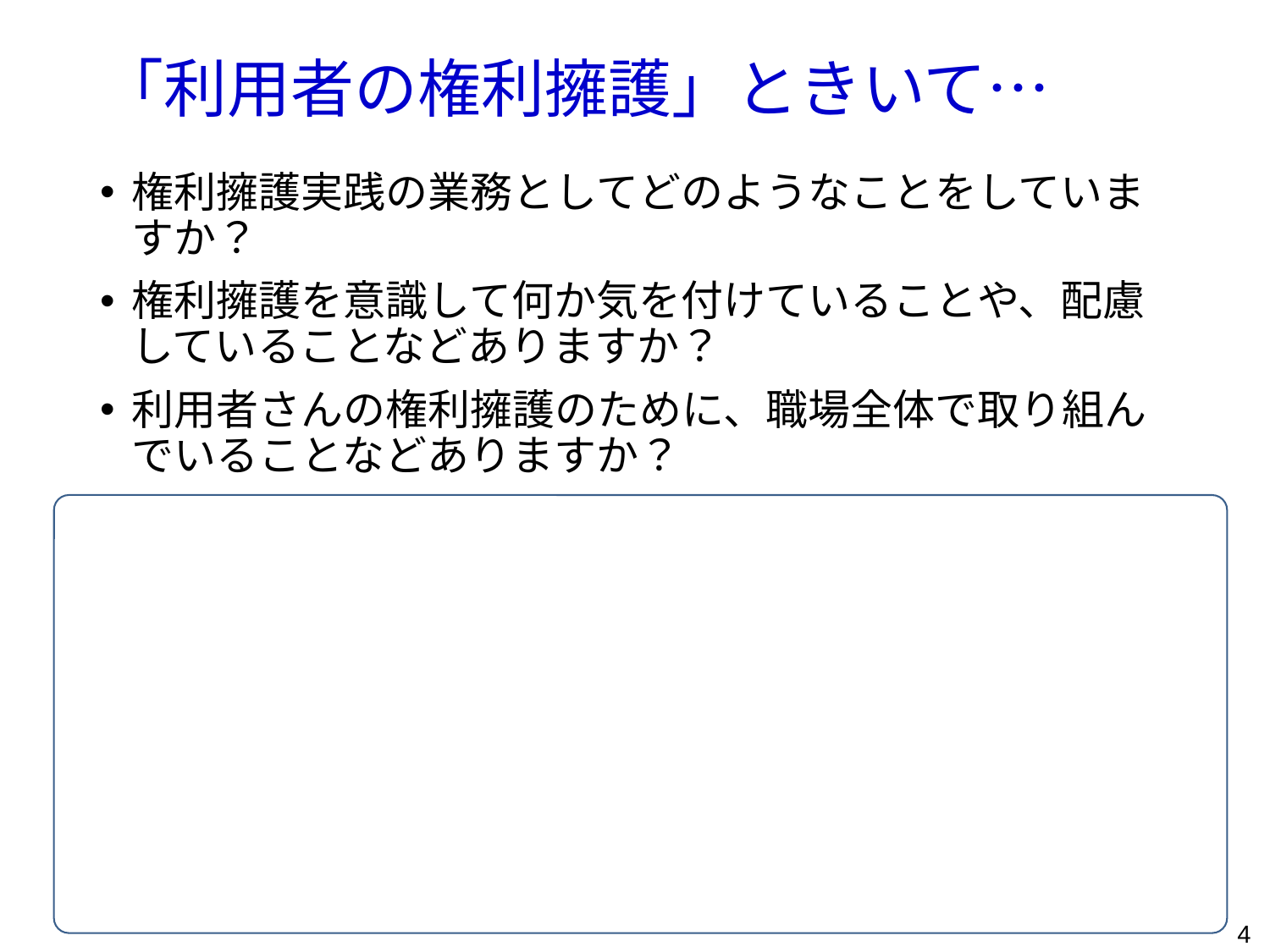

# 「利用者の権利擁護」ときいて…
権利擁護実践の業務としてどのようなことをしていますか？
権利擁護を意識して何か気を付けていることや、配慮していることなどありますか？
利用者さんの権利擁護のために、職場全体で取り組んでいることなどありますか？

4